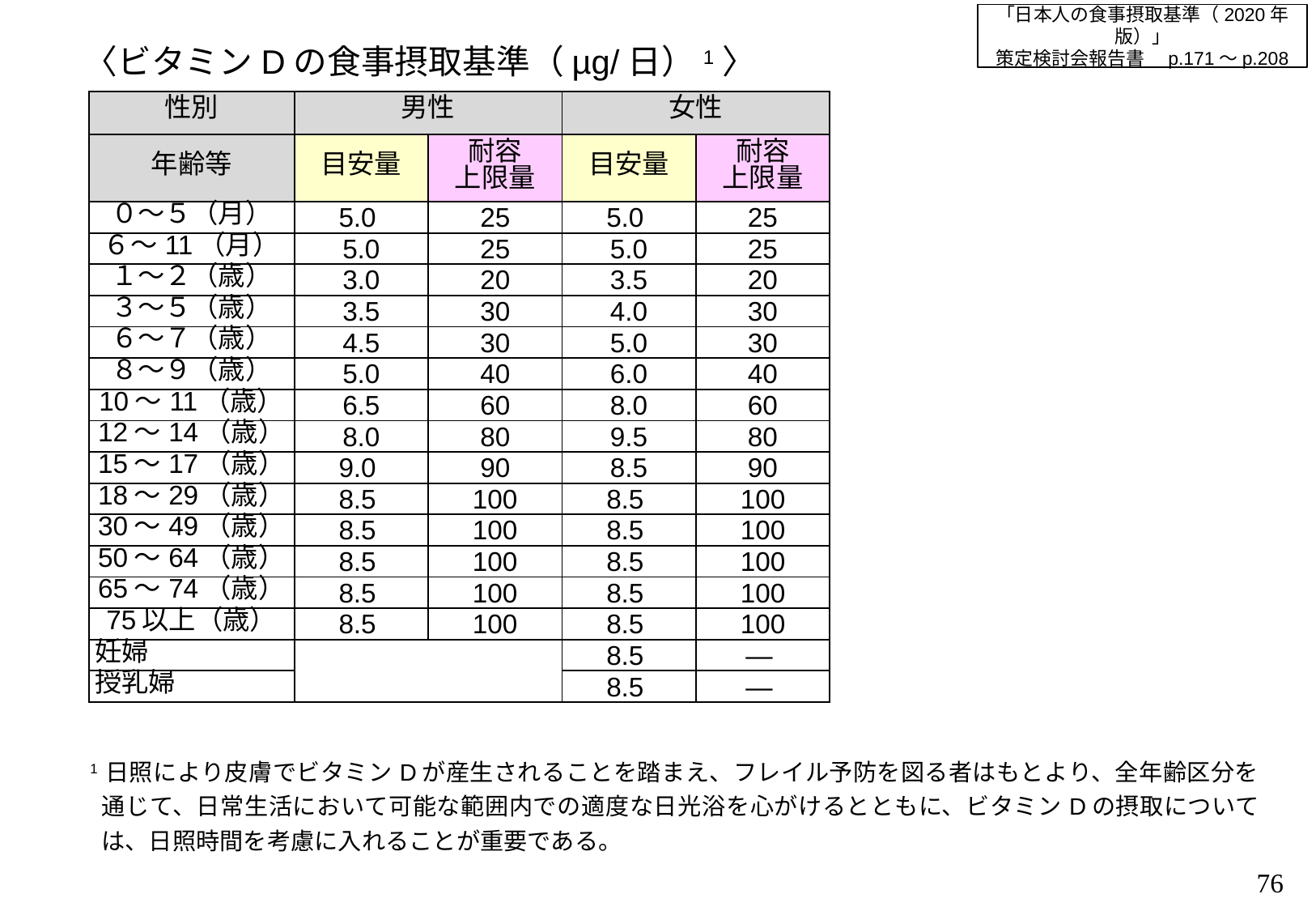

「日本人の食事摂取基準（2020年版）」
策定検討会報告書　p.171～p.208
〈ビタミンDの食事摂取基準（µg/日）1〉
| 性別 | 男性 |  | 女性 |  |
| --- | --- | --- | --- | --- |
| 年齢等 | 目安量 | 耐容 上限量 | 目安量 | 耐容 上限量 |
| ０～５（月） | 5.0 | 25 | 5.0 | 25 |
| ６～11（月） | 5.0 | 25 | 5.0 | 25 |
| １～２（歳） | 3.0 | 20 | 3.5 | 20 |
| ３～５（歳） | 3.5 | 30 | 4.0 | 30 |
| ６～７（歳） | 4.5 | 30 | 5.0 | 30 |
| ８～９（歳） | 5.0 | 40 | 6.0 | 40 |
| 10～11（歳） | 6.5 | 60 | 8.0 | 60 |
| 12～14（歳） | 8.0 | 80 | 9.5 | 80 |
| 15～17（歳） | 9.0 | 90 | 8.5 | 90 |
| 18～29（歳） | 8.5 | 100 | 8.5 | 100 |
| 30～49（歳） | 8.5 | 100 | 8.5 | 100 |
| 50～64（歳） | 8.5 | 100 | 8.5 | 100 |
| 65～74（歳） | 8.5 | 100 | 8.5 | 100 |
| 75以上（歳） | 8.5 | 100 | 8.5 | 100 |
| 妊婦 |  |  | 8.5 | ― |
| 授乳婦 |  |  | 8.5 | ― |
| 1 日照により皮膚でビタミンDが産生されることを踏まえ、フレイル予防を図る者はもとより、全年齢区分を通じて、日常生活において可能な範囲内での適度な日光浴を心がけるとともに、ビタミンDの摂取については、日照時間を考慮に入れることが重要である。 |
| --- |
76